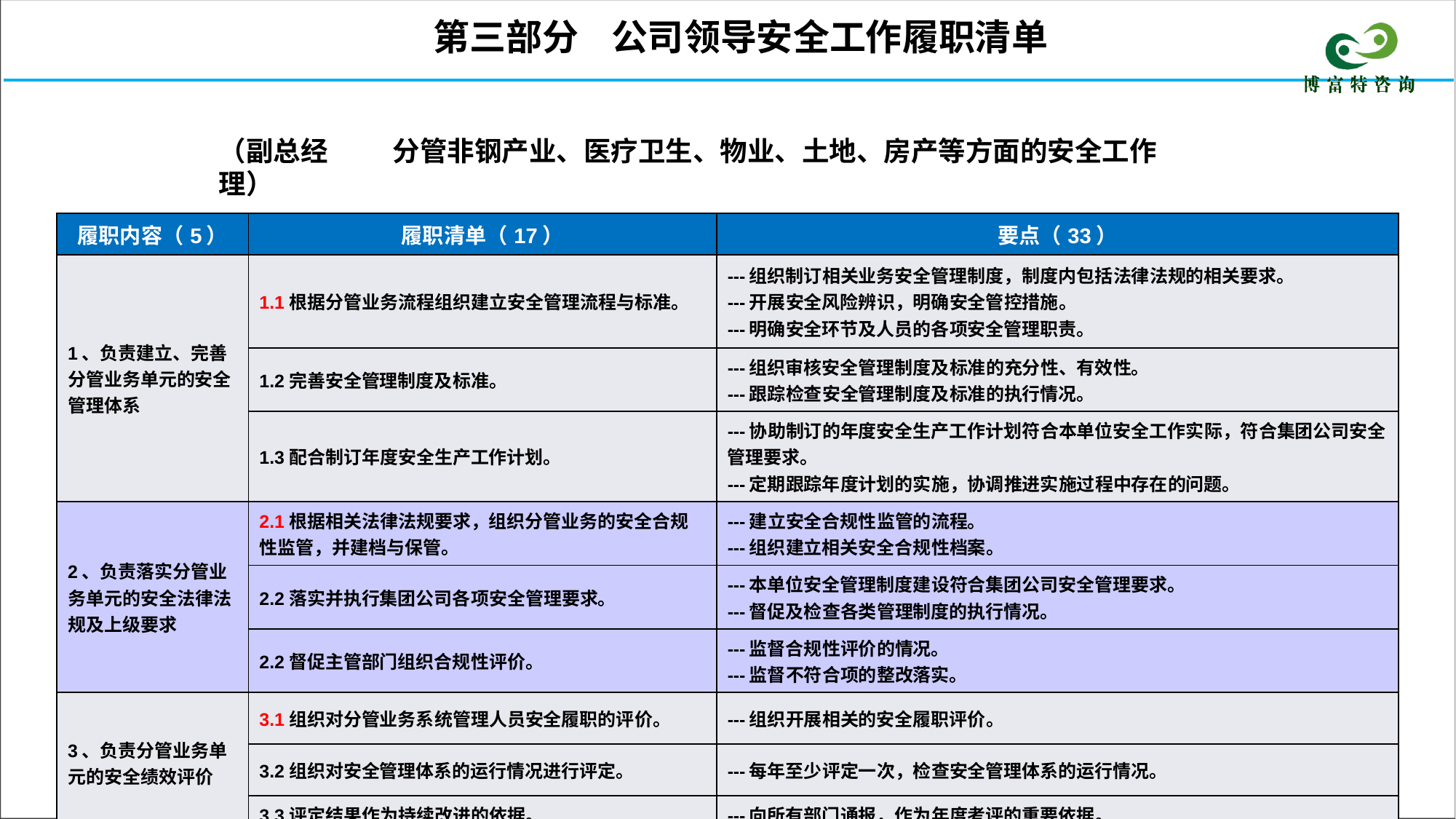

第三部分    公司领导安全工作履职清单
20
（副总经理）
分管非钢产业、医疗卫生、物业、土地、房产等方面的安全工作
| 履职内容（5） | 履职清单（17） | 要点（33） |
| --- | --- | --- |
| 1、负责建立、完善分管业务单元的安全管理体系 | 1.1根据分管业务流程组织建立安全管理流程与标准。 | ---组织制订相关业务安全管理制度，制度内包括法律法规的相关要求。 ---开展安全风险辨识，明确安全管控措施。 ---明确安全环节及人员的各项安全管理职责。 |
|  | 1.2完善安全管理制度及标准。 | ---组织审核安全管理制度及标准的充分性、有效性。 ---跟踪检查安全管理制度及标准的执行情况。 |
|  | 1.3配合制订年度安全生产工作计划。 | ---协助制订的年度安全生产工作计划符合本单位安全工作实际，符合集团公司安全管理要求。 ---定期跟踪年度计划的实施，协调推进实施过程中存在的问题。 |
| 2、负责落实分管业务单元的安全法律法规及上级要求 | 2.1根据相关法律法规要求，组织分管业务的安全合规性监管，并建档与保管。 | ---建立安全合规性监管的流程。 ---组织建立相关安全合规性档案。 |
|  | 2.2落实并执行集团公司各项安全管理要求。 | ---本单位安全管理制度建设符合集团公司安全管理要求。 ---督促及检查各类管理制度的执行情况。 |
|  | 2.2督促主管部门组织合规性评价。 | ---监督合规性评价的情况。 ---监督不符合项的整改落实。 |
| 3、负责分管业务单元的安全绩效评价 | 3.1组织对分管业务系统管理人员安全履职的评价。 | ---组织开展相关的安全履职评价。 |
|  | 3.2组织对安全管理体系的运行情况进行评定。 | ---每年至少评定一次，检查安全管理体系的运行情况。 |
|  | 3.3评定结果作为持续改进的依据。 | ---向所有部门通报，作为年度考评的重要依据。 |